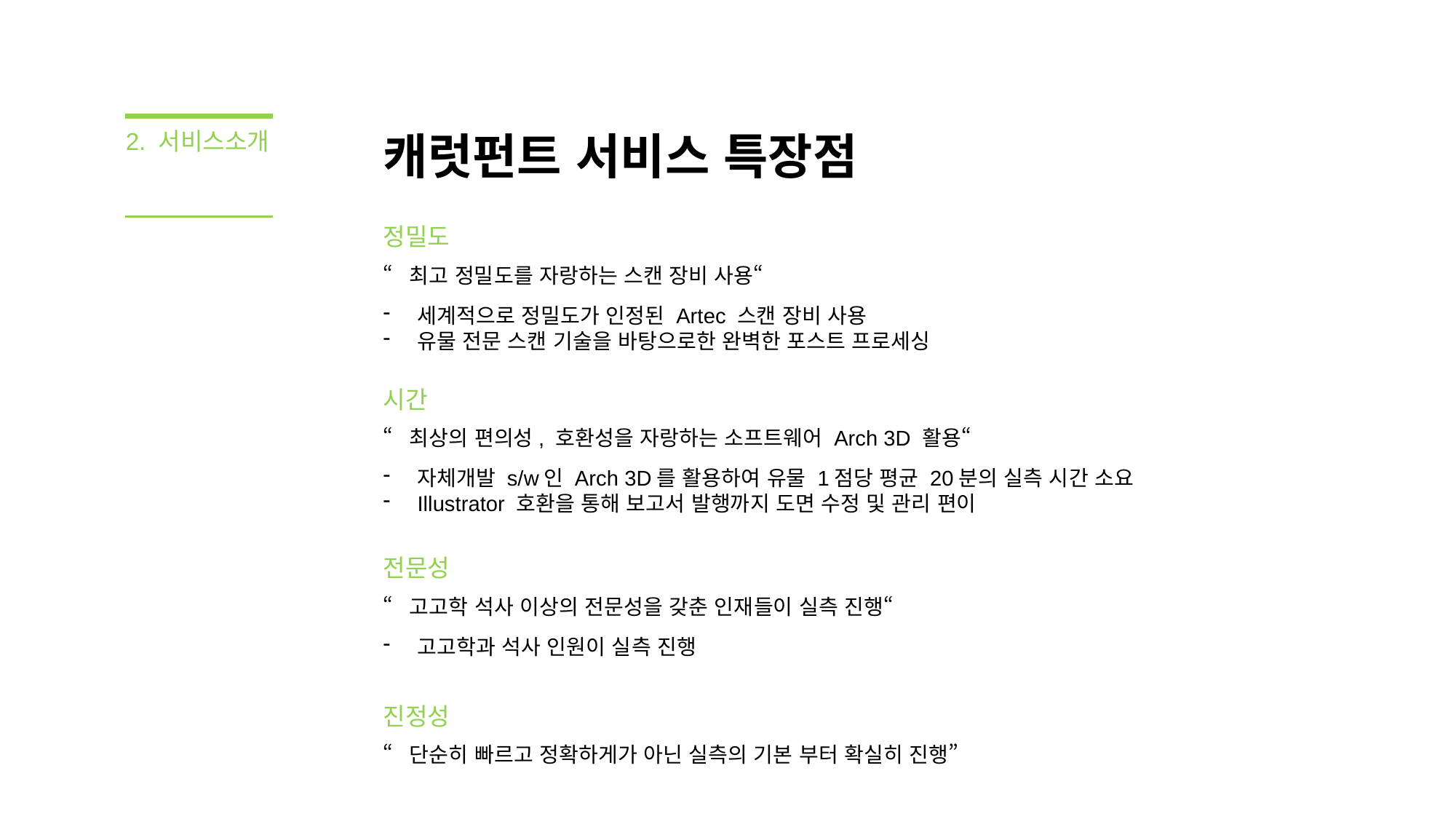

2. 서비스소개
캐럿펀트 서비스 특장점
정밀도
“최고 정밀도를 자랑하는 스캔 장비 사용“

세계적으로 정밀도가 인정된 Artec 스캔 장비 사용
유물 전문 스캔 기술을 바탕으로한 완벽한 포스트 프로세싱

시간
“최상의 편의성, 호환성을 자랑하는 소프트웨어 Arch 3D 활용“

자체개발 s/w인 Arch 3D를 활용하여 유물 1점당 평균 20분의 실측 시간 소요
Illustrator 호환을 통해 보고서 발행까지 도면 수정 및 관리 편이

전문성
“고고학 석사 이상의 전문성을 갖춘 인재들이 실측 진행“

고고학과 석사 인원이 실측 진행

진정성
“단순히 빠르고 정확하게가 아닌 실측의 기본 부터 확실히 진행”